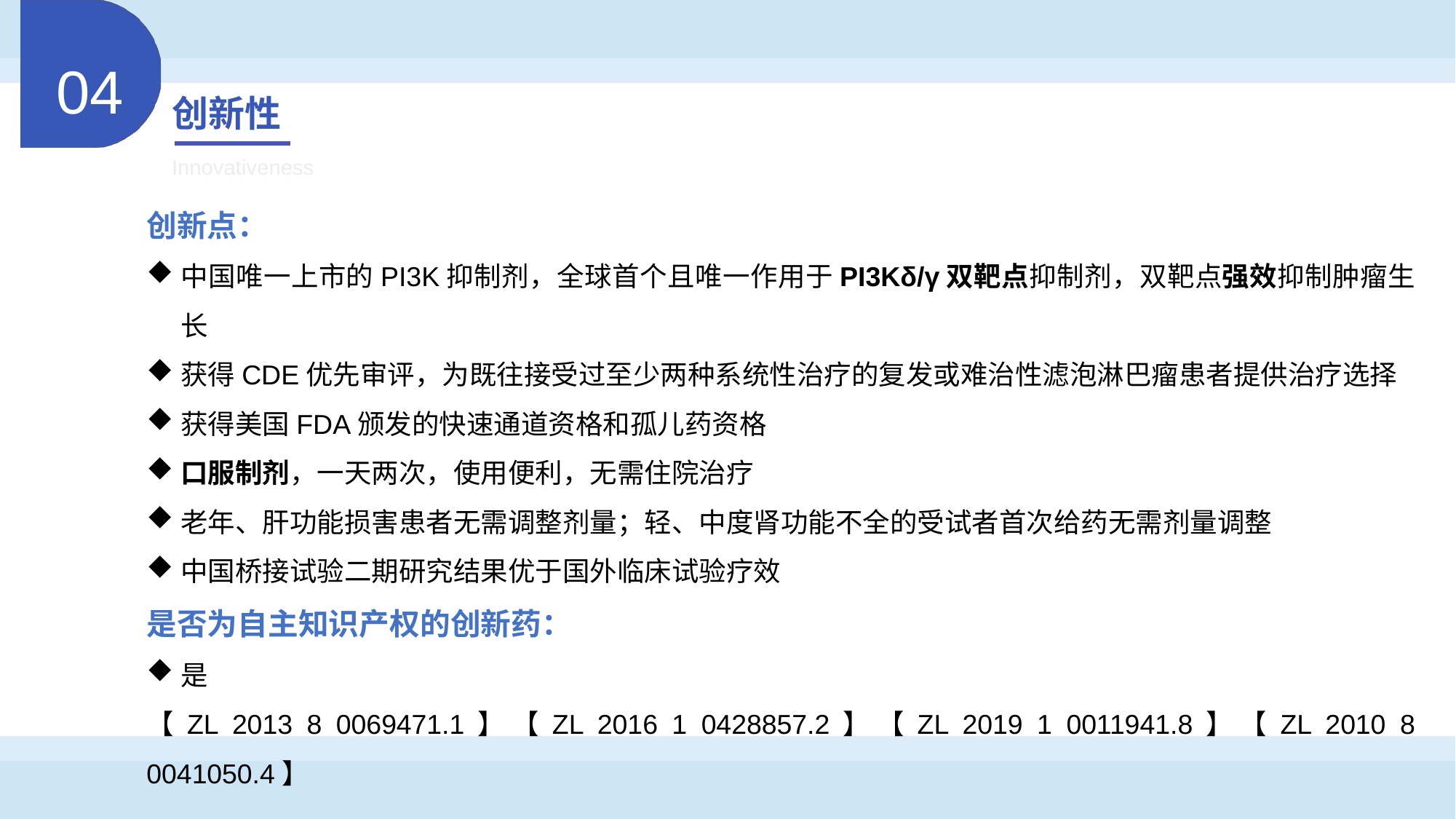

04
创新性
Innovativeness
创新点：
中国唯一上市的PI3K抑制剂，全球首个且唯一作用于PI3Kδ/γ双靶点抑制剂，双靶点强效抑制肿瘤生长
获得CDE优先审评，为既往接受过至少两种系统性治疗的复发或难治性滤泡淋巴瘤患者提供治疗选择
获得美国FDA颁发的快速通道资格和孤儿药资格
口服制剂，一天两次，使用便利，无需住院治疗
老年、肝功能损害患者无需调整剂量；轻、中度肾功能不全的受试者首次给药无需剂量调整
中国桥接试验二期研究结果优于国外临床试验疗效
是否为自主知识产权的创新药：
是
【ZL 2013 8 0069471.1】【ZL 2016 1 0428857.2】【ZL 2019 1 0011941.8】【ZL 2010 8 0041050.4】